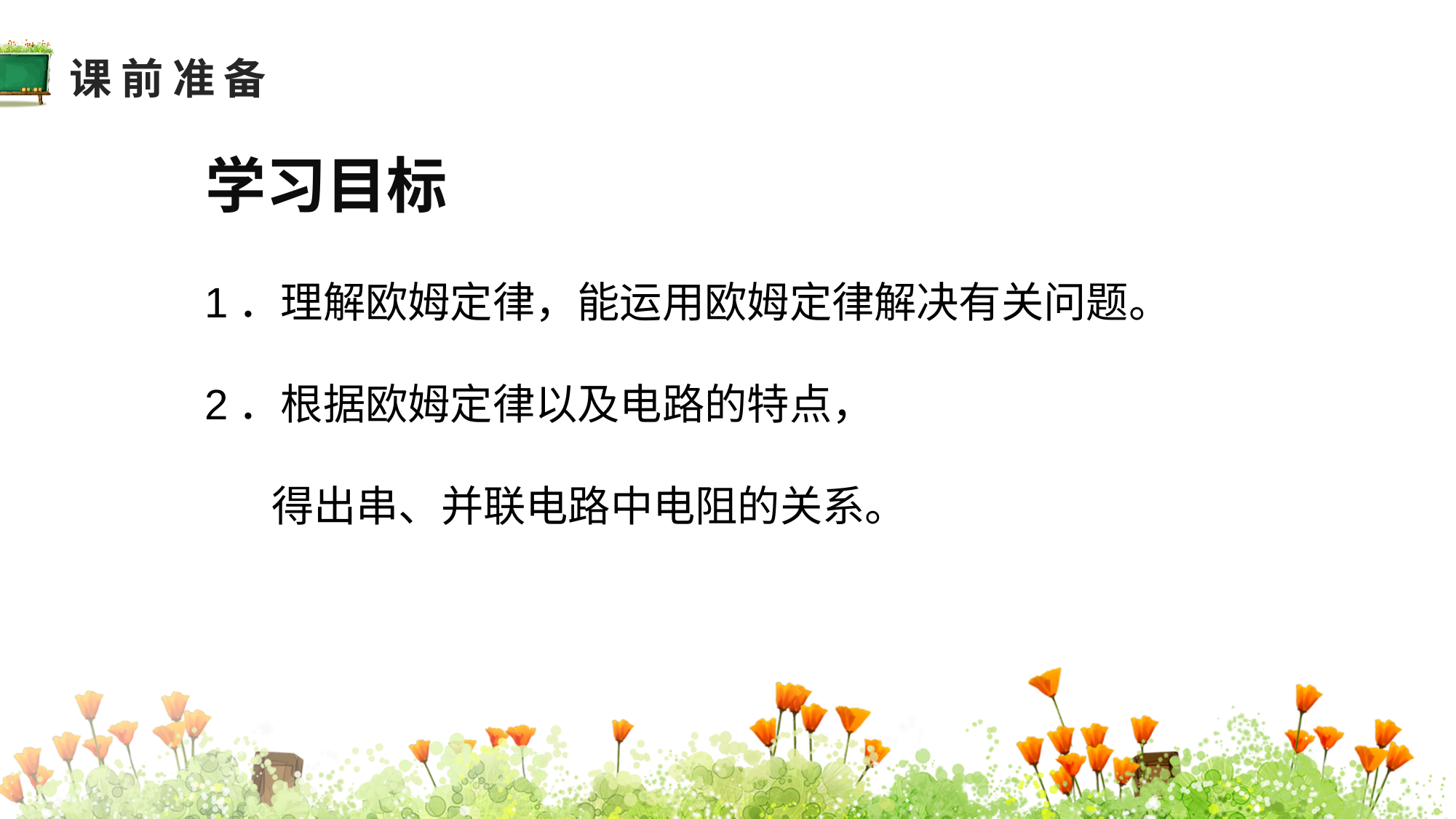

课前准备
学习目标
1．理解欧姆定律，能运用欧姆定律解决有关问题。
2．根据欧姆定律以及电路的特点，
      得出串、并联电路中电阻的关系。
教学分析